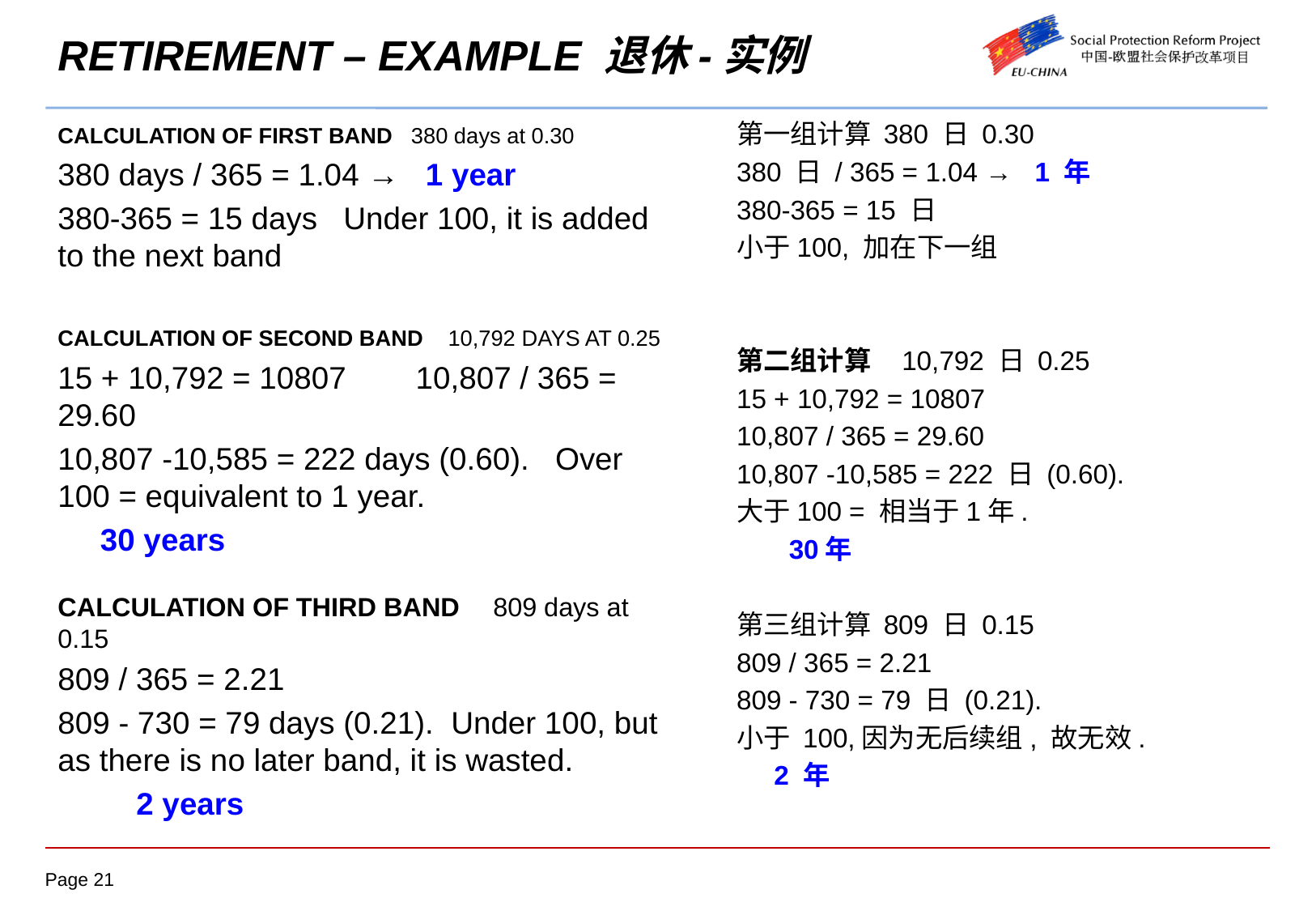

# RETIREMENT – EXAMPLE 退休-实例
CALCULATION OF FIRST BAND   380 days at 0.30
380 days / 365 = 1.04 →   1 year
380-365 = 15 days   Under 100, it is added to the next band

CALCULATION OF SECOND BAND    10,792 DAYS AT 0.25
15 + 10,792 = 10807        10,807 / 365 = 29.60
10,807 -10,585 = 222 days (0.60).   Over 100 = equivalent to 1 year.
       30 years

CALCULATION OF THIRD BAND     809 days at 0.15
809 / 365 = 2.21
809 - 730 = 79 days (0.21).  Under 100, but as there is no later band, it is wasted.
   2 years

第一组计算 380 日 0.30
380 日 / 365 = 1.04 →   1 年
380-365 = 15 日
小于100, 加在下一组

第二组计算    10,792 日 0.25
15 + 10,792 = 10807
10,807 / 365 = 29.60
10,807 -10,585 = 222 日 (0.60).
大于100 = 相当于1年.
       30年

第三组计算 809 日 0.15
809 / 365 = 2.21
809 - 730 = 79 日 (0.21).
小于 100,因为无后续组, 故无效.
     2 年